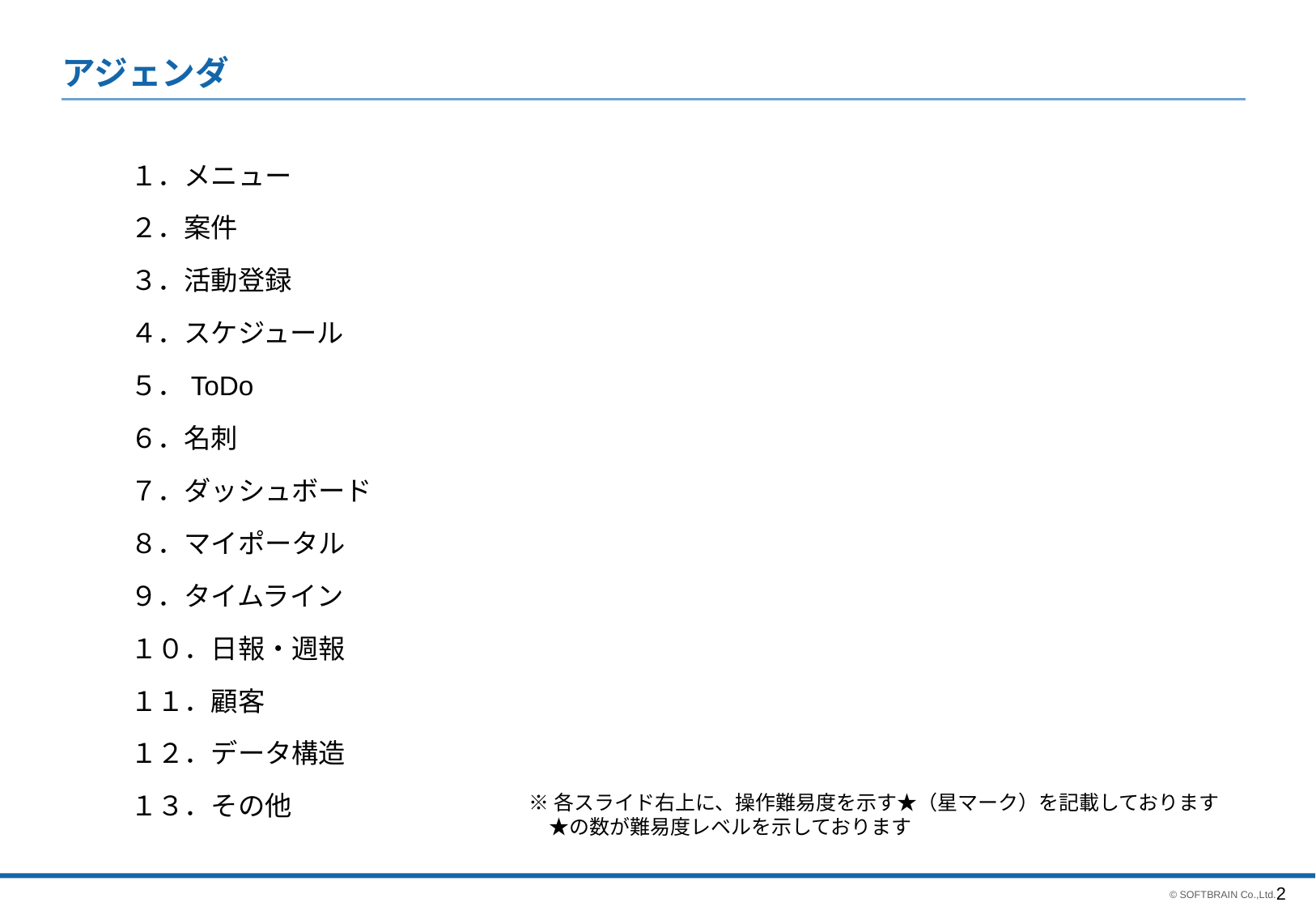

# アジェンダ
１．メニュー
２．案件
３．活動登録
４．スケジュール
５．ToDo
６．名刺
７．ダッシュボード
８．マイポータル
９．タイムライン
１０．日報・週報
１１．顧客
１２．データ構造
１３．その他
※各スライド右上に、操作難易度を示す★（星マーク）を記載しております
　★の数が難易度レベルを示しております